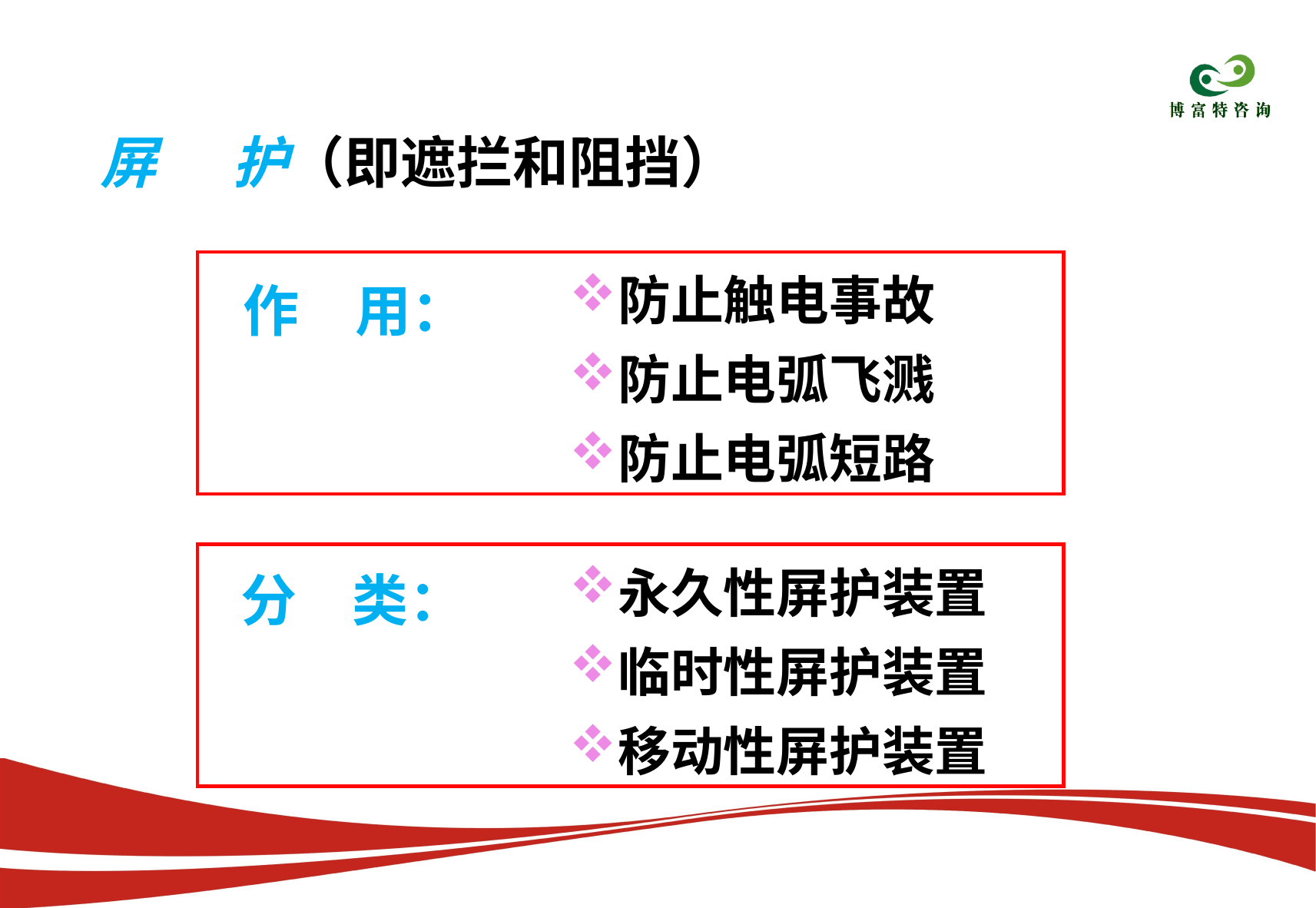

22
屏      护（即遮拦和阻挡）
防止触电事故
防止电弧飞溅
防止电弧短路

作　用：
永久性屏护装置
临时性屏护装置
移动性屏护装置
分　类：